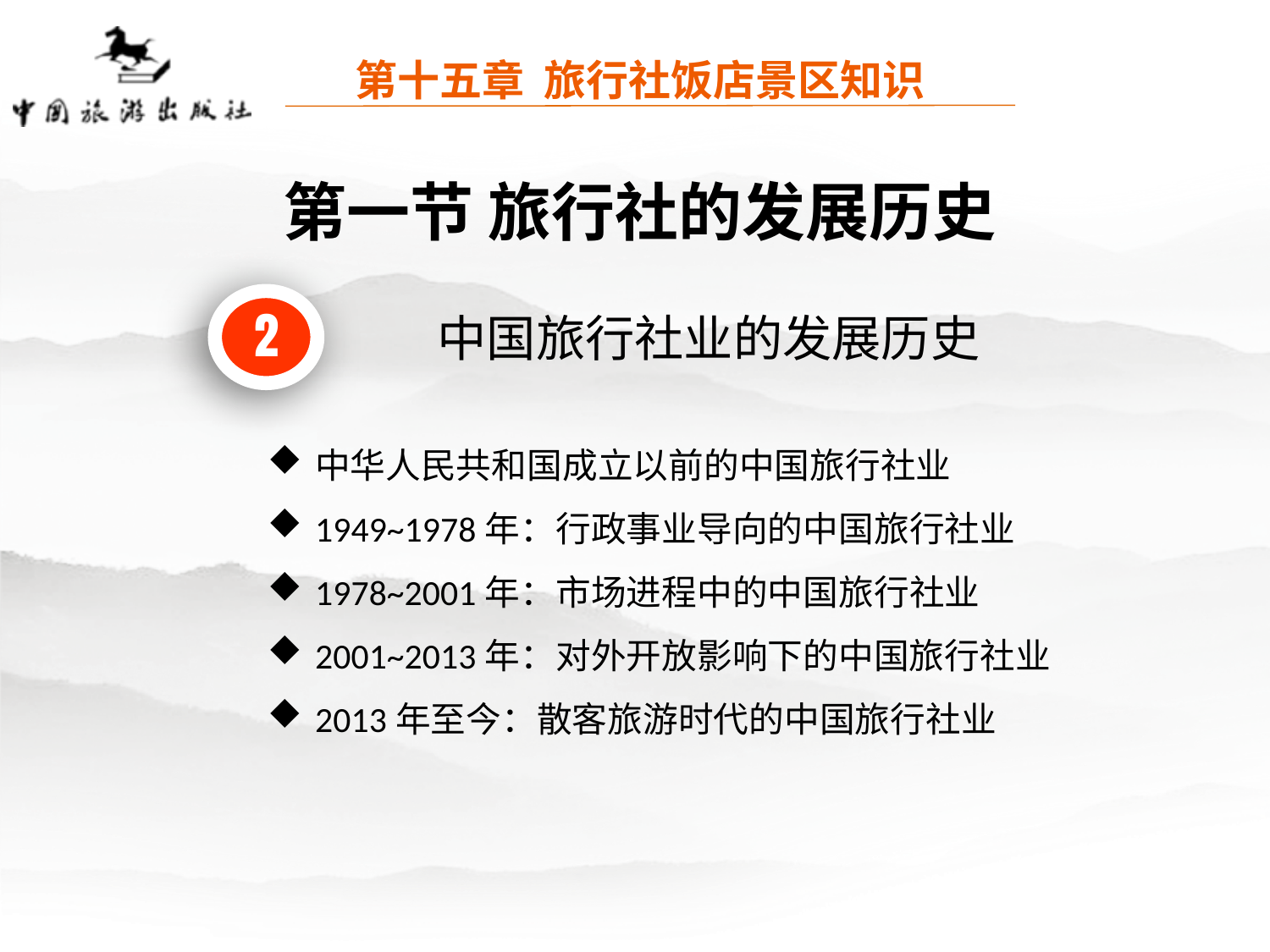

第十五章  旅行社饭店景区知识
第一节 旅行社的发展历史
2
中国旅行社业的发展历史
中华人民共和国成立以前的中国旅行社业
1949~1978年：行政事业导向的中国旅行社业
1978~2001年：市场进程中的中国旅行社业
2001~2013年：对外开放影响下的中国旅行社业
2013年至今：散客旅游时代的中国旅行社业